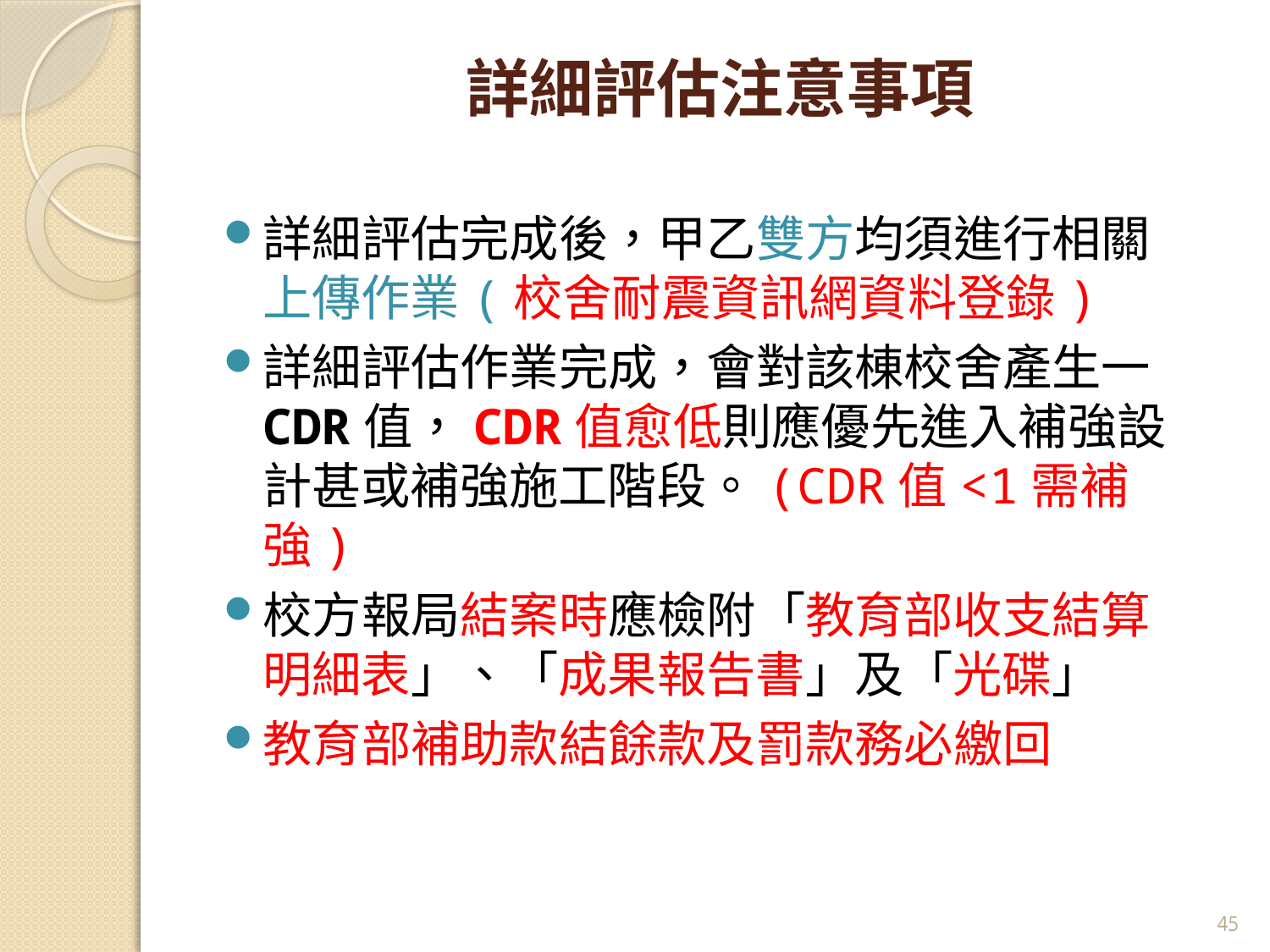

# 詳細評估注意事項
詳細評估完成後，甲乙雙方均須進行相關上傳作業(校舍耐震資訊網資料登錄)
詳細評估作業完成，會對該棟校舍產生一CDR值，CDR值愈低則應優先進入補強設計甚或補強施工階段。(CDR值<1需補強)
校方報局結案時應檢附「教育部收支結算明細表」、「成果報告書」及「光碟」
教育部補助款結餘款及罰款務必繳回
45